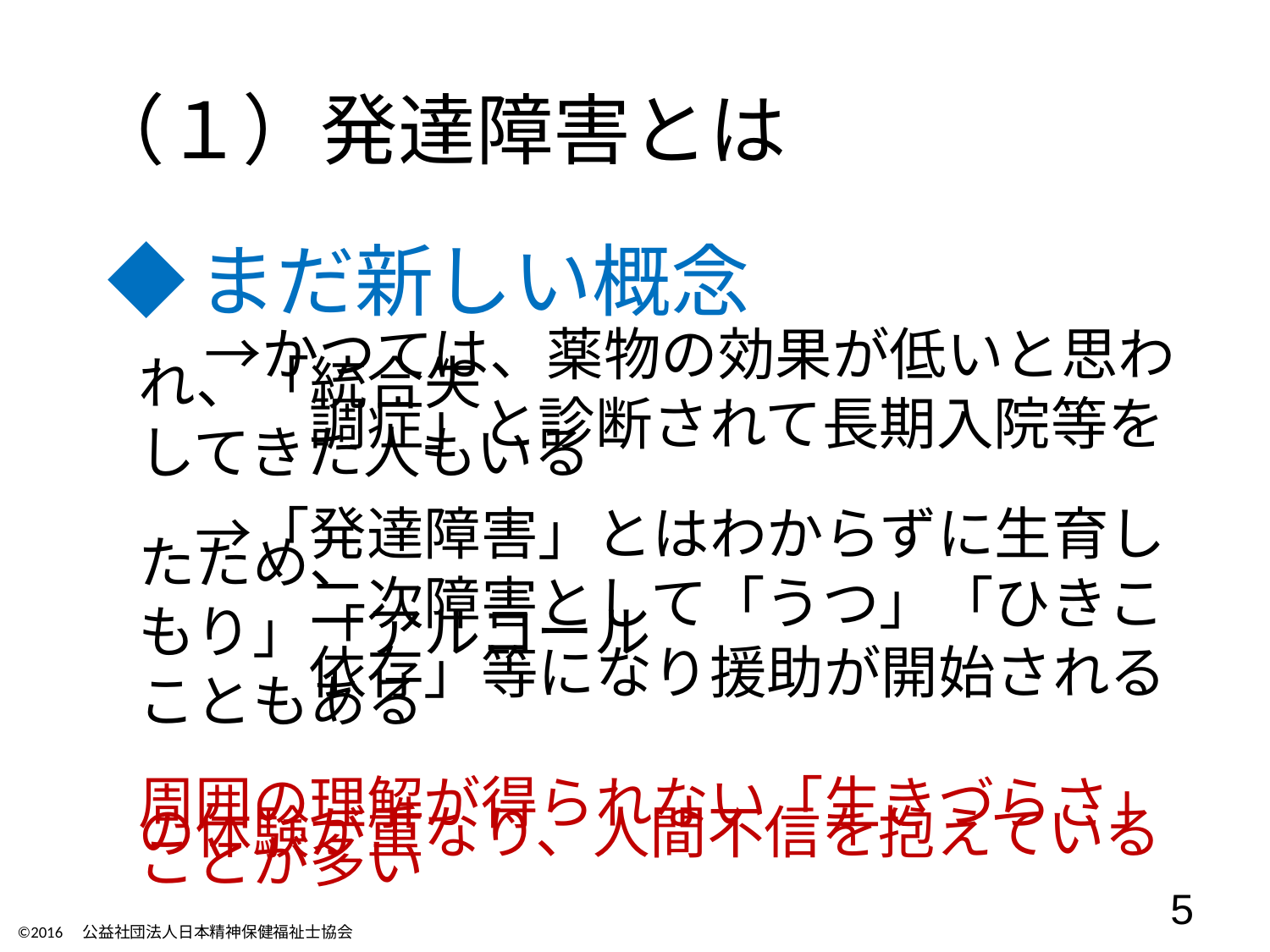

# （１）発達障害とは
◆まだ新しい概念
　　→かつては、薬物の効果が低いと思われ、「統合失
　　　調症」と診断されて長期入院等をしてきた人もいる

　→「発達障害」とはわからずに生育したため、
　　　二次障害として「うつ」「ひきこもり」「アルコール
　　　依存」等になり援助が開始されることもある

周囲の理解が得られない「生きづらさ」の体験が重なり、人間不信を抱えていることが多い

5
©2016　公益社団法人日本精神保健福祉士協会